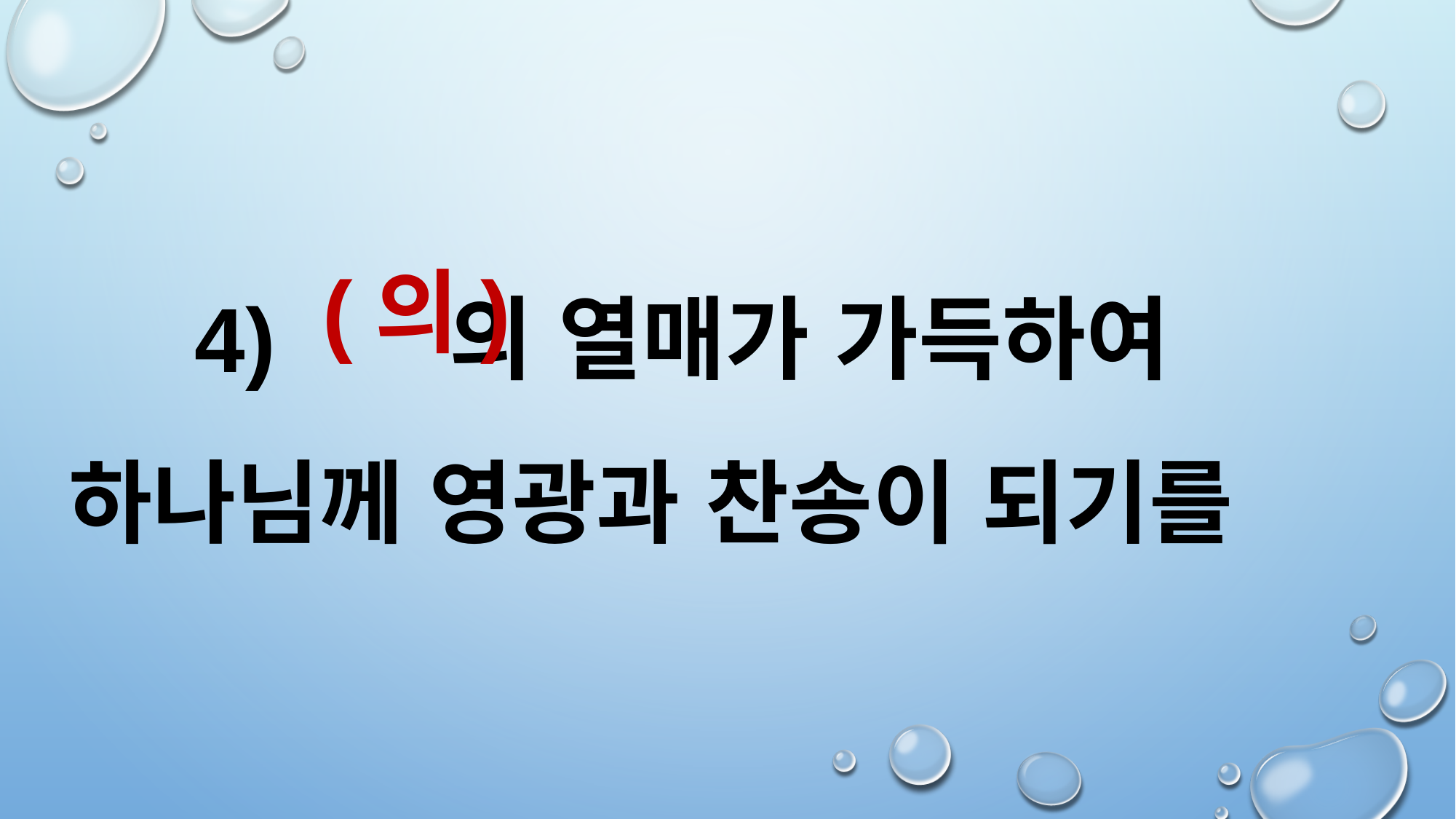

4)      의 열매가 가득하여         하나님께 영광과 찬송이 되기를
(의)